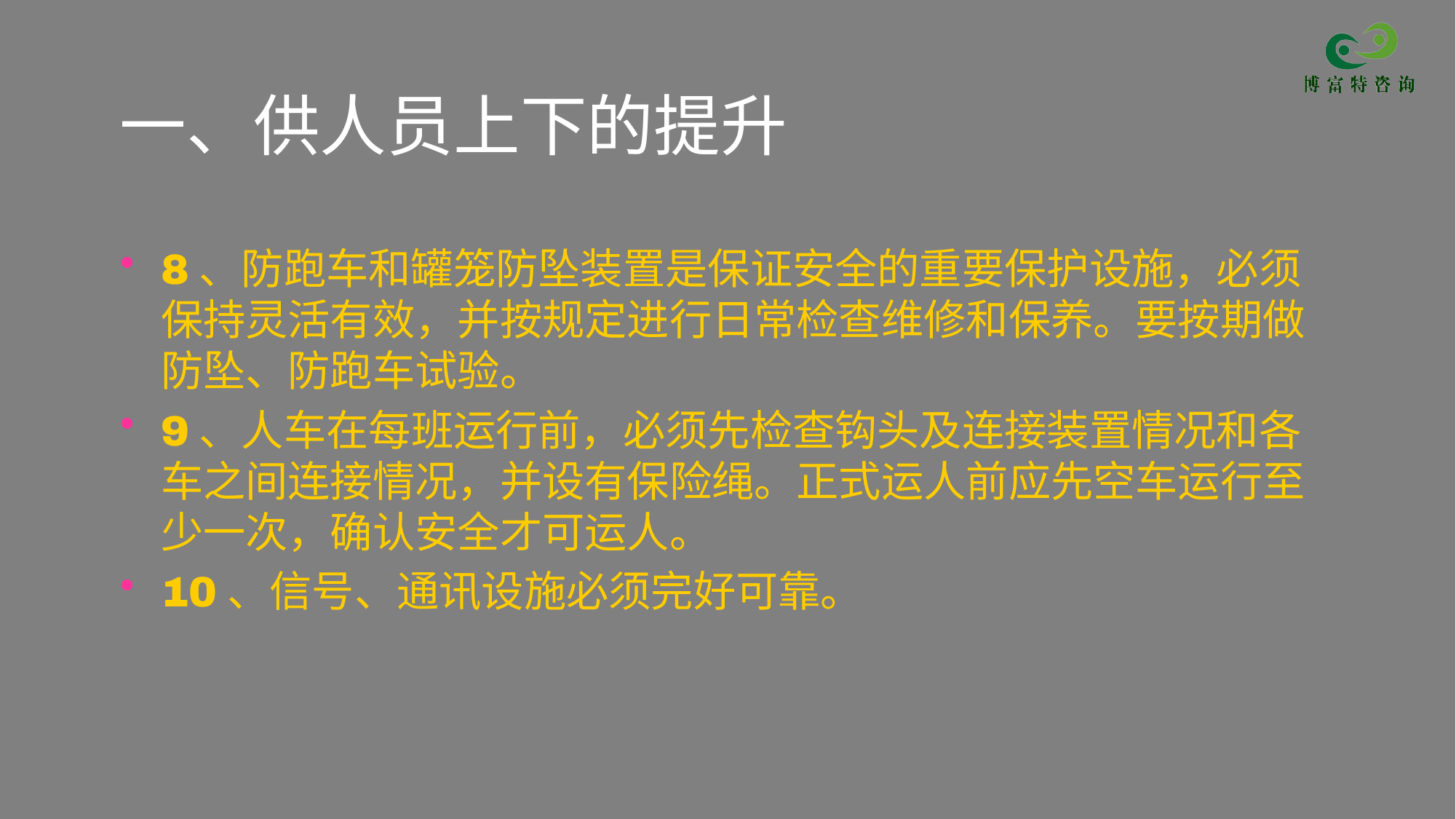

# 一、供人员上下的提升
8、防跑车和罐笼防坠装置是保证安全的重要保护设施，必须保持灵活有效，并按规定进行日常检查维修和保养。要按期做防坠、防跑车试验。
9、人车在每班运行前，必须先检查钩头及连接装置情况和各车之间连接情况，并设有保险绳。正式运人前应先空车运行至少一次，确认安全才可运人。
10、信号、通讯设施必须完好可靠。